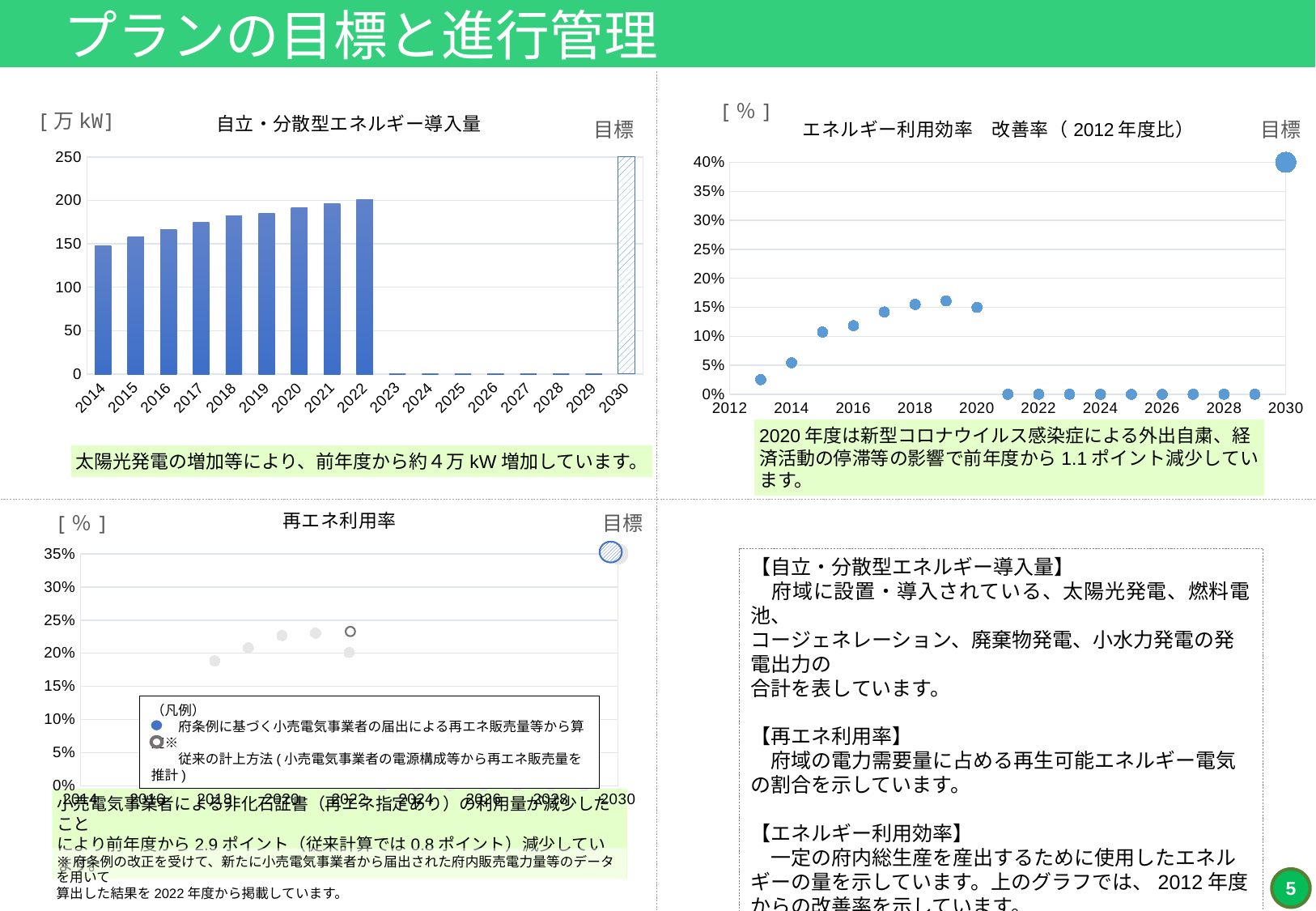

プランの目標と進行管理

### Chart: 自立・分散型エネルギー導入量

| Category |  |
|---|---|
| 2014 | 147.56676296299997 |
| 2015 | 158.16352502799998 |
| 2016 | 166.530950263 |
| 2017 | 175.131536843 |
| 2018 | 182.3079586879997 |
| 2019 | 185.31380366799874 |
| 2020 | 191.28345879299772 |
| 2021 | 196.6361124361991 |
| 2022 | 200.67661523620194 |
| 2023 | 0.0 |
| 2024 | 0.0 |
| 2025 | 0.0 |
| 2026 | 0.0 |
| 2027 | 0.0 |
| 2028 | 0.0 |
| 2029 | 0.0 |
| 2030 | 250.0 |
[％]

### Chart: エネルギー利用効率　改善率（2012年度比）

| Category |  |
|---|---|
[万kW]
目標
目標
2020年度は新型コロナウイルス感染症による外出自粛、経済活動の停滞等の影響で前年度から1.1ポイント減少しています。
太陽光発電の増加等により、前年度から約４万kW増加しています。

### Chart: 再エネ利用率

| Category |  |
|---|---|
（凡例）
　　府条例に基づく小売電気事業者の届出による再エネ販売量等から算定※
　　従来の計上方法(小売電気事業者の電源構成等から再エネ販売量を推計)

[％]
目標

【自立・分散型エネルギー導入量】
　府域に設置・導入されている、太陽光発電、燃料電池、
コージェネレーション、廃棄物発電、小水力発電の発電出力の
合計を表しています。

【再エネ利用率】
　府域の電力需要量に占める再生可能エネルギー電気の割合を示しています。

【エネルギー利用効率】
　一定の府内総生産を産出するために使用したエネルギーの量を示しています。上のグラフでは、2012年度からの改善率を示しています。
小売電気事業者による非化石証書（再エネ指定あり）の利用量が減少したこと
により前年度から2.9ポイント（従来計算では0.8ポイント）減少しています。
※府条例の改正を受けて、新たに小売電気事業者から届出された府内販売電力量等のデータを用いて
算出した結果を2022年度から掲載しています。
5